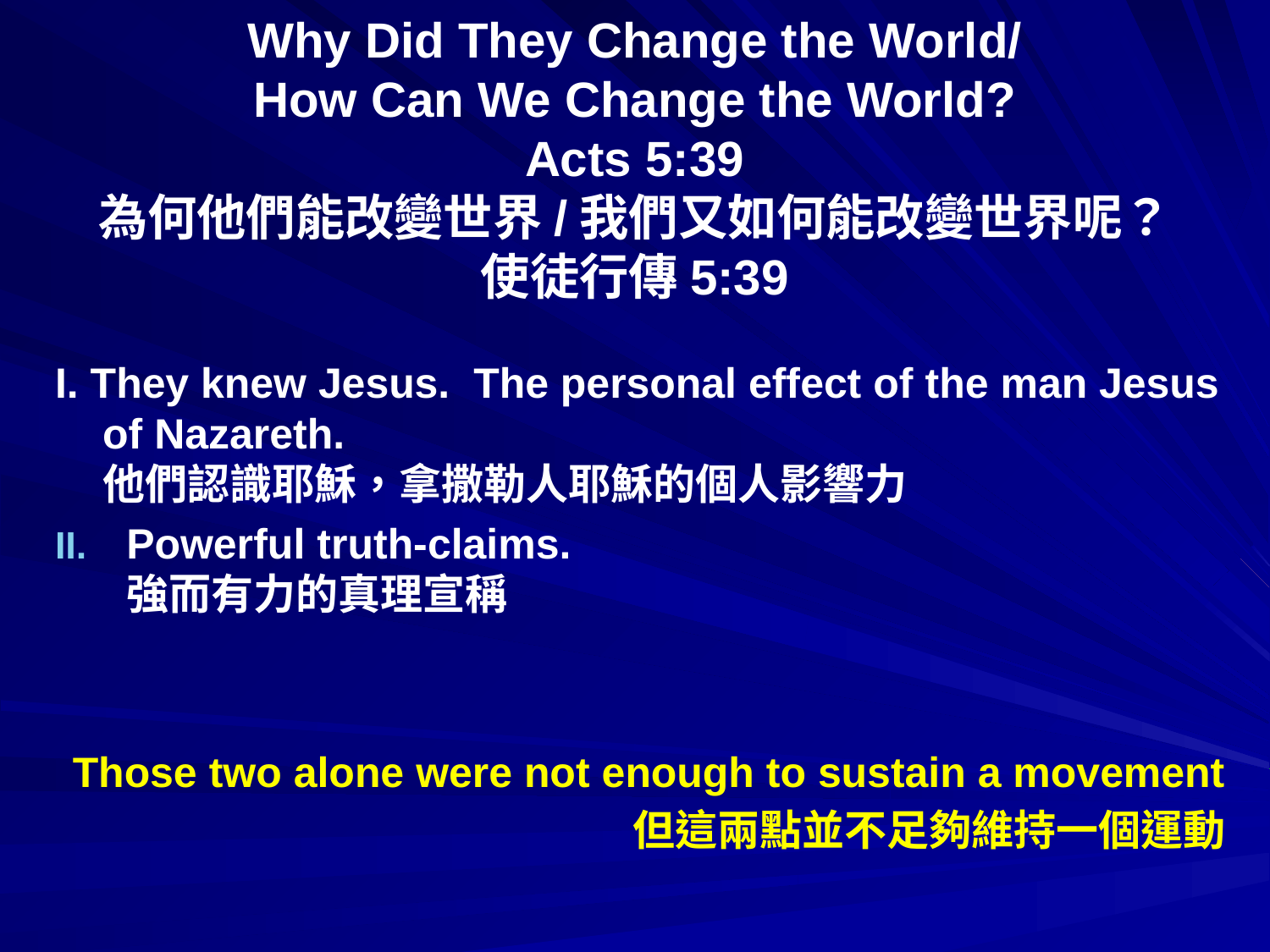

# Why Did They Change the World/ How Can We Change the World? Acts 5:39 為何他們能改變世界/我們又如何能改變世界呢？ 使徒行傳5:39
I. They knew Jesus.  The personal effect of the man Jesus of Nazareth.                                                                        他們認識耶穌，拿撒勒人耶穌的個人影響力
Powerful truth-claims.                                                        強而有力的真理宣稱

Those two alone were not enough to sustain a movement
但這兩點並不足夠維持一個運動